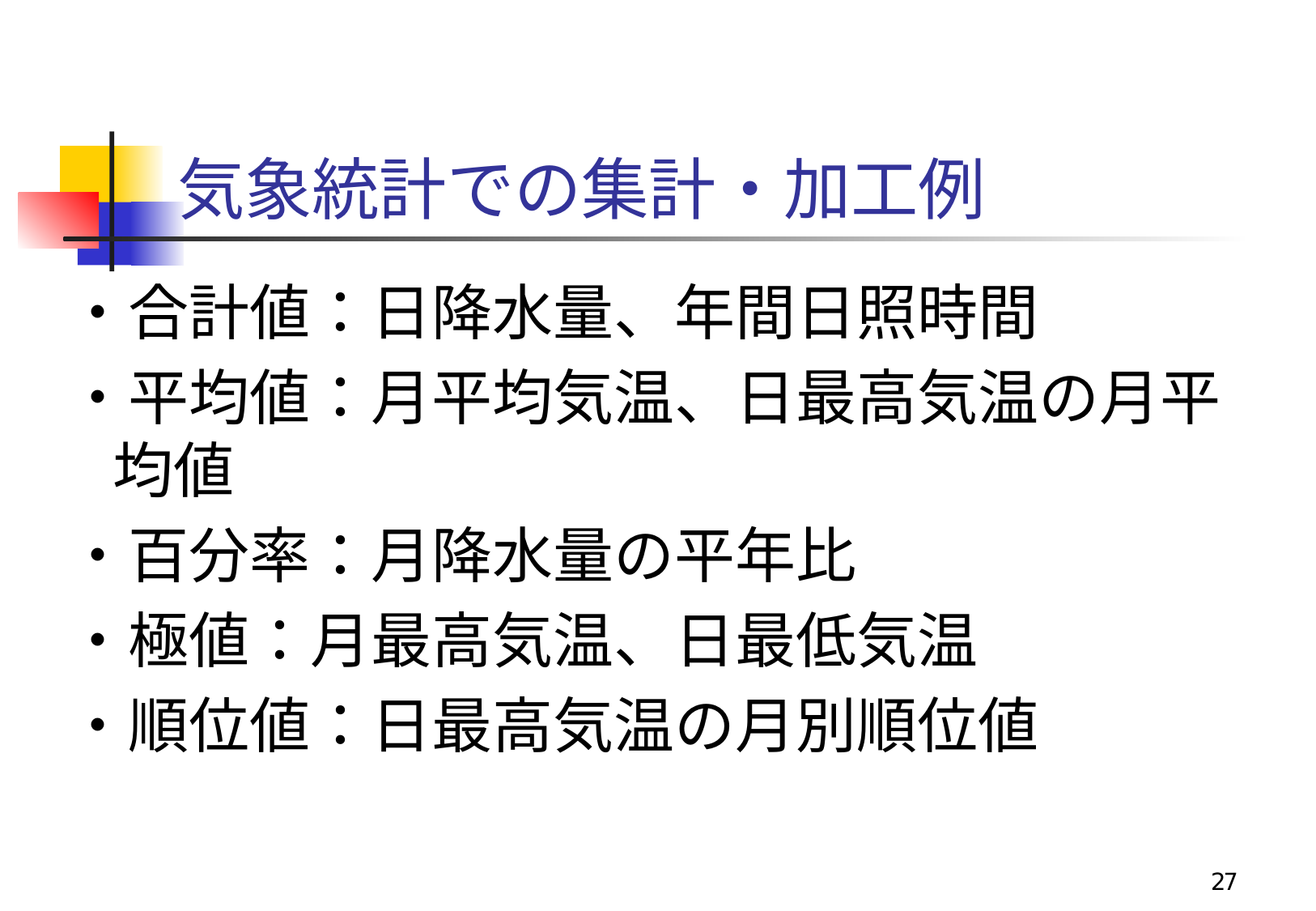

# 気象統計での集計・加工例
・合計値：日降水量、年間日照時間
・平均値：月平均気温、日最高気温の月平均値
・百分率：月降水量の平年比
・極値：月最高気温、日最低気温
・順位値：日最高気温の月別順位値
27